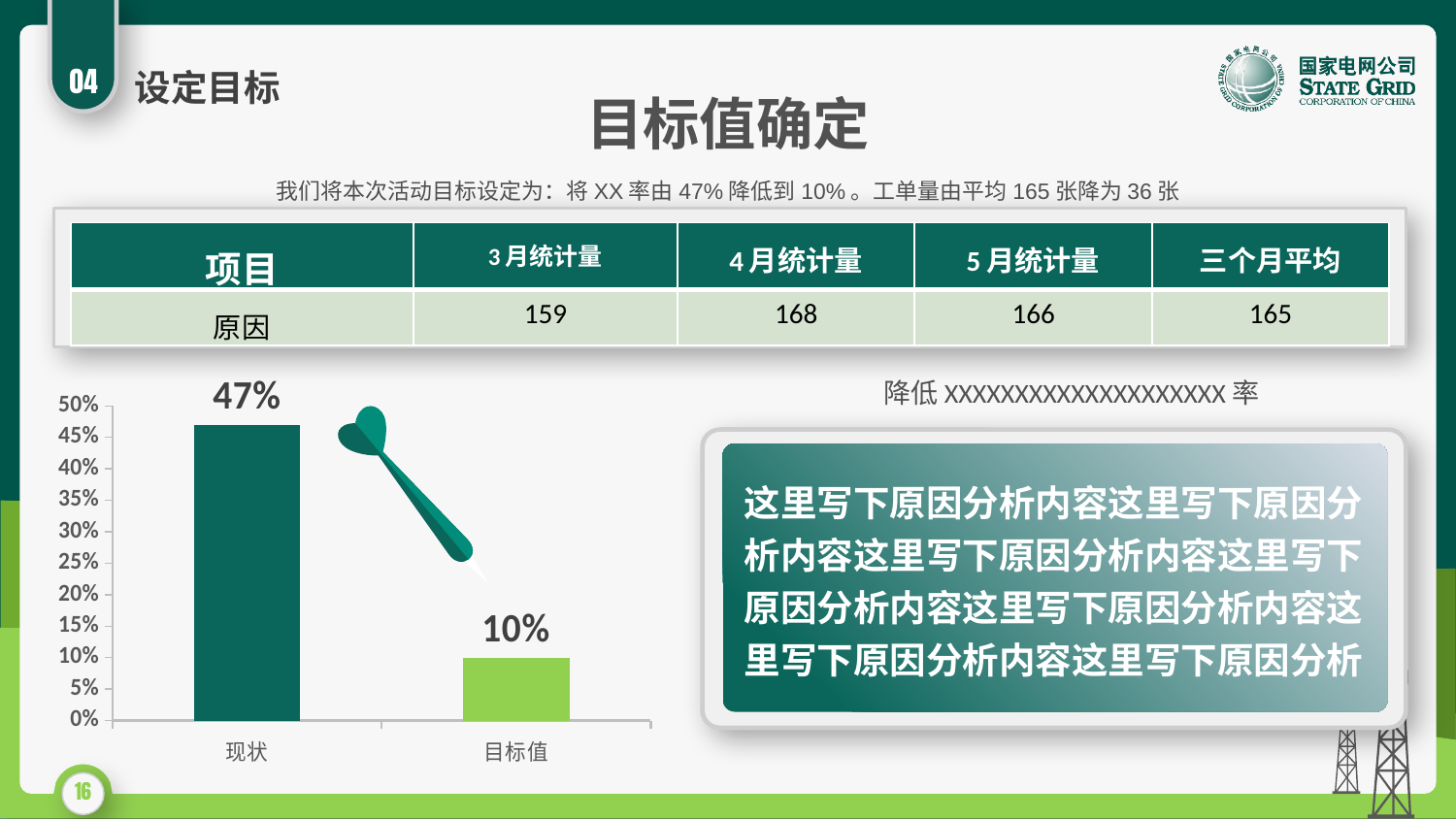

04
设定目标
目标值确定
我们将本次活动目标设定为：将XX率由47%降低到10%。工单量由平均165张降为36张

| 项目 | 3月统计量 | 4月统计量 | 5月统计量 | 三个月平均 |
| --- | --- | --- | --- | --- |
| 原因 | 159 | 168 | 166 | 165 |
降低XXXXXXXXXXXXXXXXXXXX率

### Chart

| Category | 列2 |
|---|---|
| 现状 | 0.47 |
| 目标值 | 0.1 |

这里写下原因分析内容这里写下原因分析内容这里写下原因分析内容这里写下原因分析内容这里写下原因分析内容这里写下原因分析内容这里写下原因分析
16